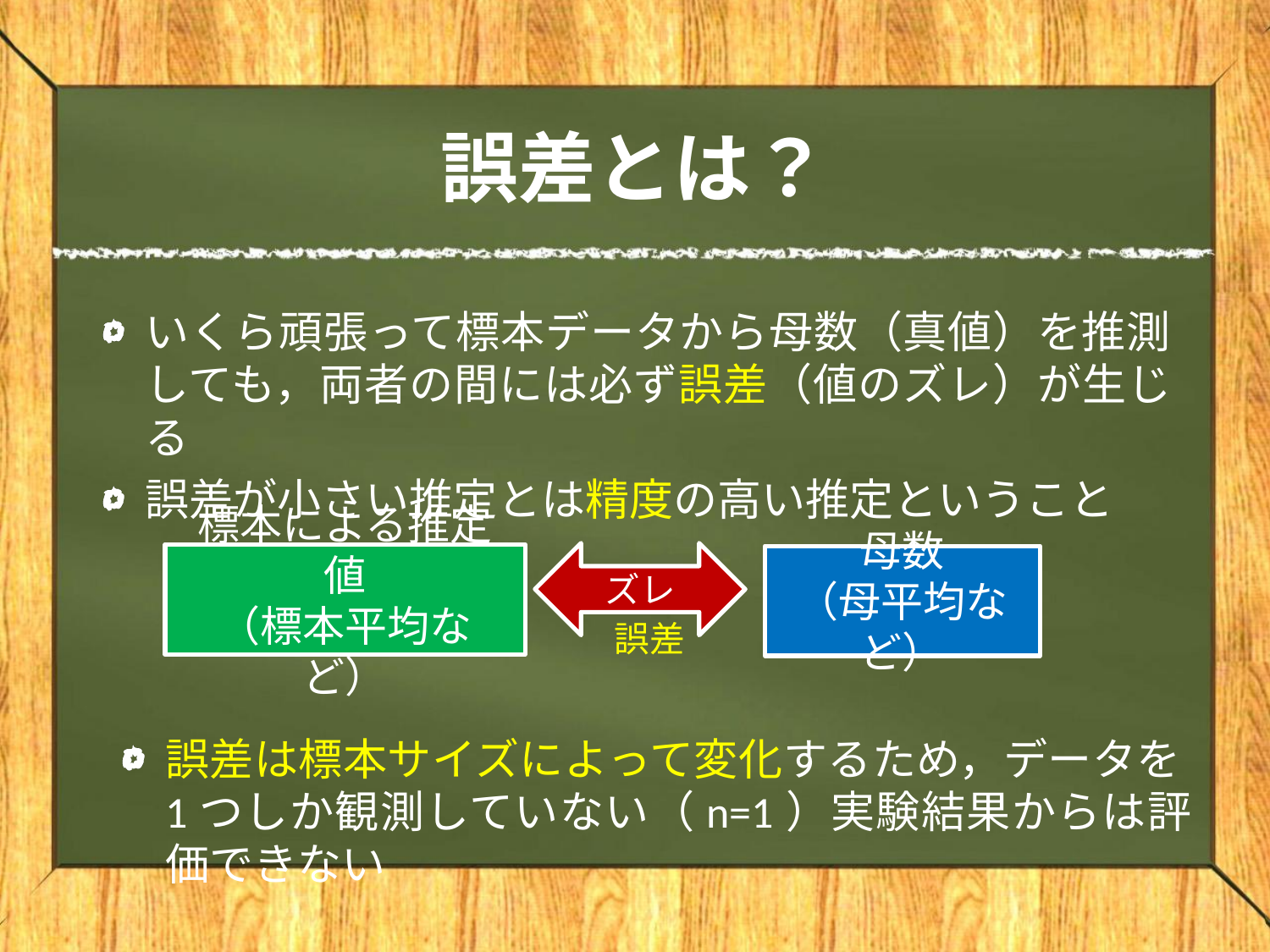

# 誤差とは？
いくら頑張って標本データから母数（真値）を推測しても，両者の間には必ず誤差（値のズレ）が生じる
誤差が小さい推定とは精度の高い推定ということ
ズレ
標本による推定値
（標本平均など）
母数
（母平均など）
誤差
誤差は標本サイズによって変化するため，データを1つしか観測していない（n=1）実験結果からは評価できない